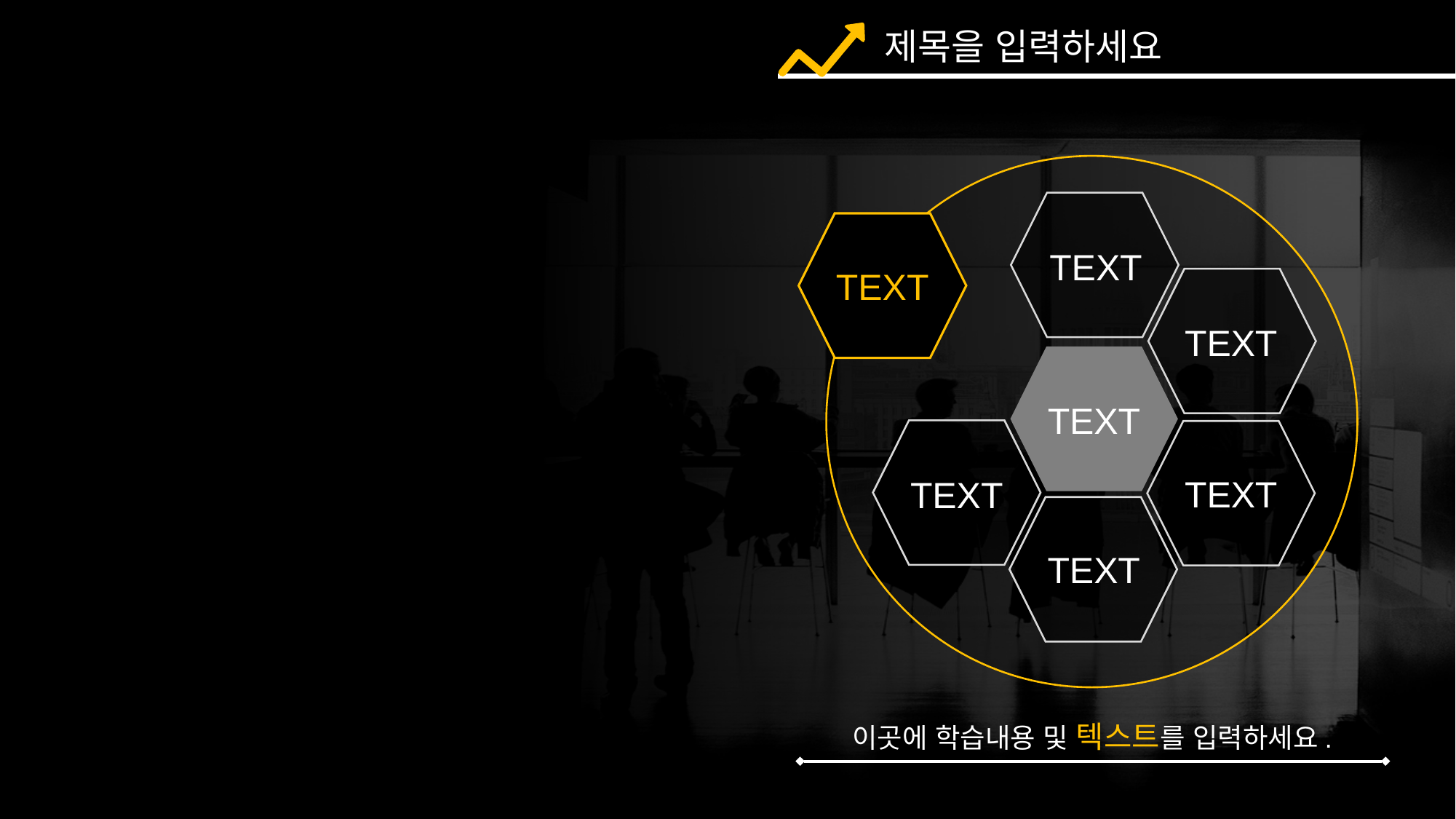

제목을 입력하세요

TEXT
TEXT

TEXT
TEXT
TEXT
TEXT

TEXT
이곳에 학습내용 및 텍스트를 입력하세요.